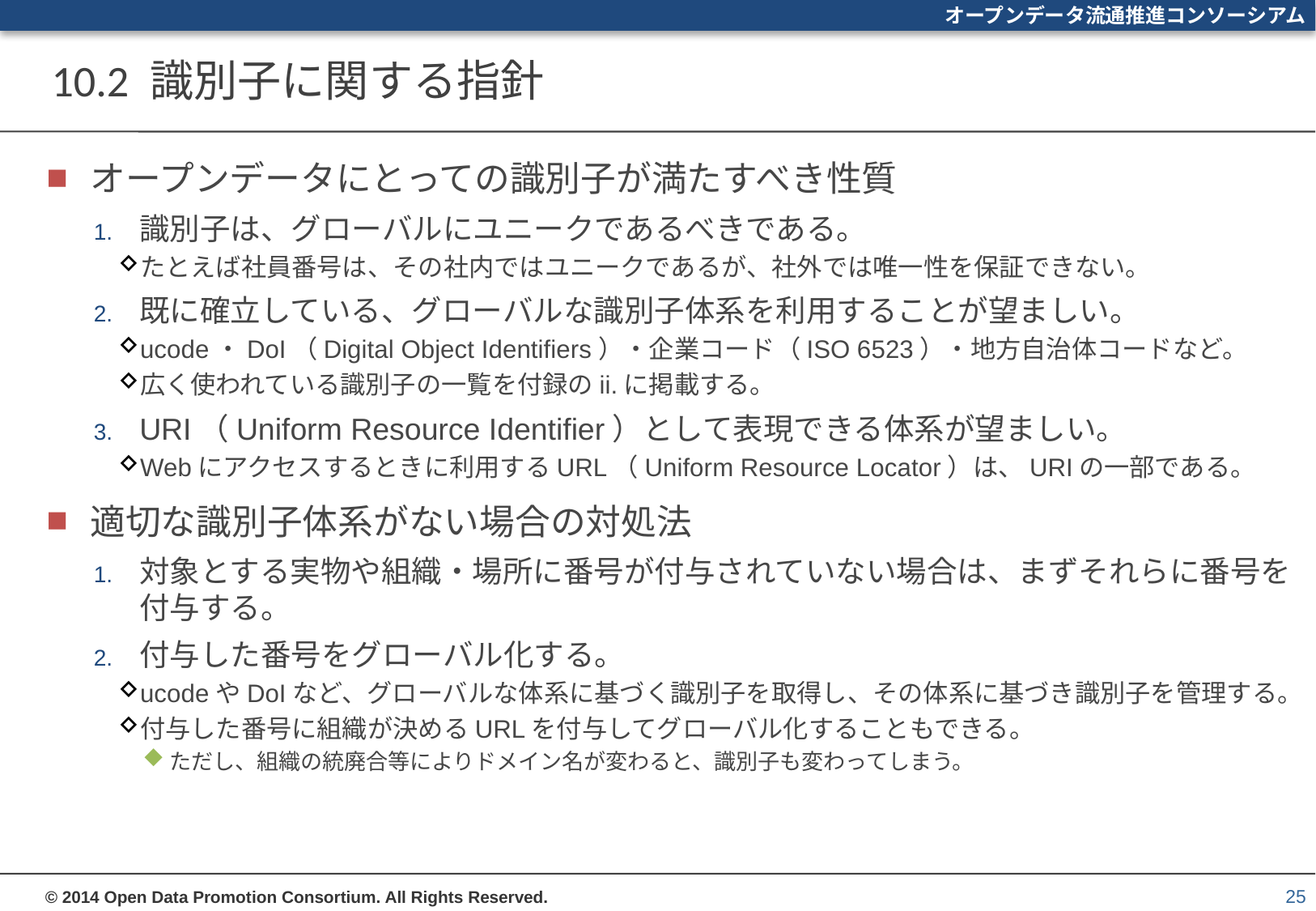

# 10.2 識別子に関する指針
オープンデータにとっての識別子が満たすべき性質
識別子は、グローバルにユニークであるべきである。
たとえば社員番号は、その社内ではユニークであるが、社外では唯一性を保証できない。
既に確立している、グローバルな識別子体系を利用することが望ましい。
ucode・DoI（Digital Object Identifiers）・企業コード（ISO 6523）・地方自治体コードなど。
広く使われている識別子の一覧を付録のii.に掲載する。
URI（Uniform Resource Identifier）として表現できる体系が望ましい。
Webにアクセスするときに利用するURL（Uniform Resource Locator）は、URIの一部である。
適切な識別子体系がない場合の対処法
対象とする実物や組織・場所に番号が付与されていない場合は、まずそれらに番号を付与する。
付与した番号をグローバル化する。
ucodeやDoIなど、グローバルな体系に基づく識別子を取得し、その体系に基づき識別子を管理する。
付与した番号に組織が決めるURLを付与してグローバル化することもできる。
ただし、組織の統廃合等によりドメイン名が変わると、識別子も変わってしまう。

25